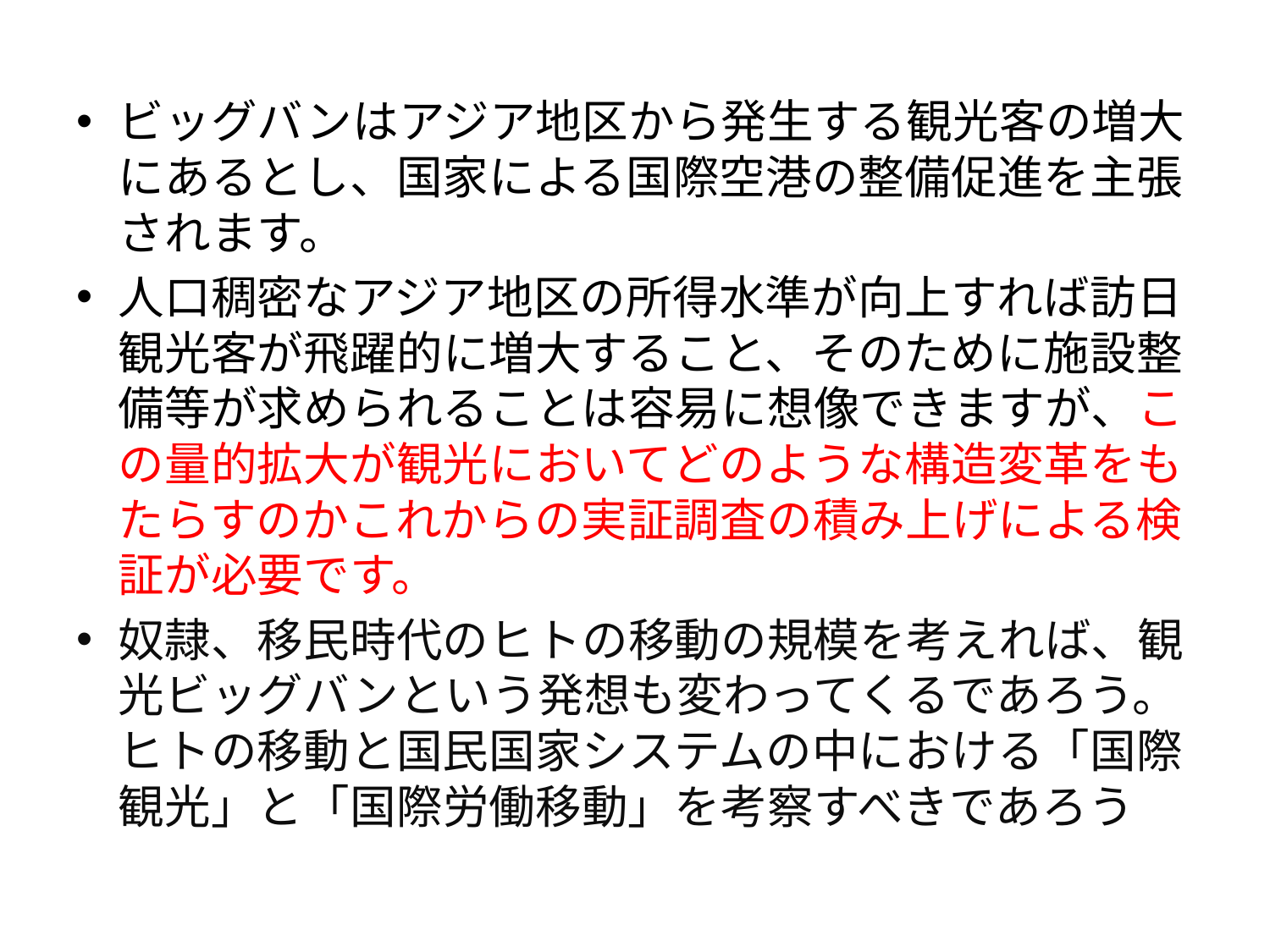

ビッグバンはアジア地区から発生する観光客の増大にあるとし、国家による国際空港の整備促進を主張されます。
人口稠密なアジア地区の所得水準が向上すれば訪日観光客が飛躍的に増大すること、そのために施設整備等が求められることは容易に想像できますが、この量的拡大が観光においてどのような構造変革をもたらすのかこれからの実証調査の積み上げによる検証が必要です。
奴隷、移民時代のヒトの移動の規模を考えれば、観光ビッグバンという発想も変わってくるであろう。ヒトの移動と国民国家システムの中における「国際観光」と「国際労働移動」を考察すべきであろう